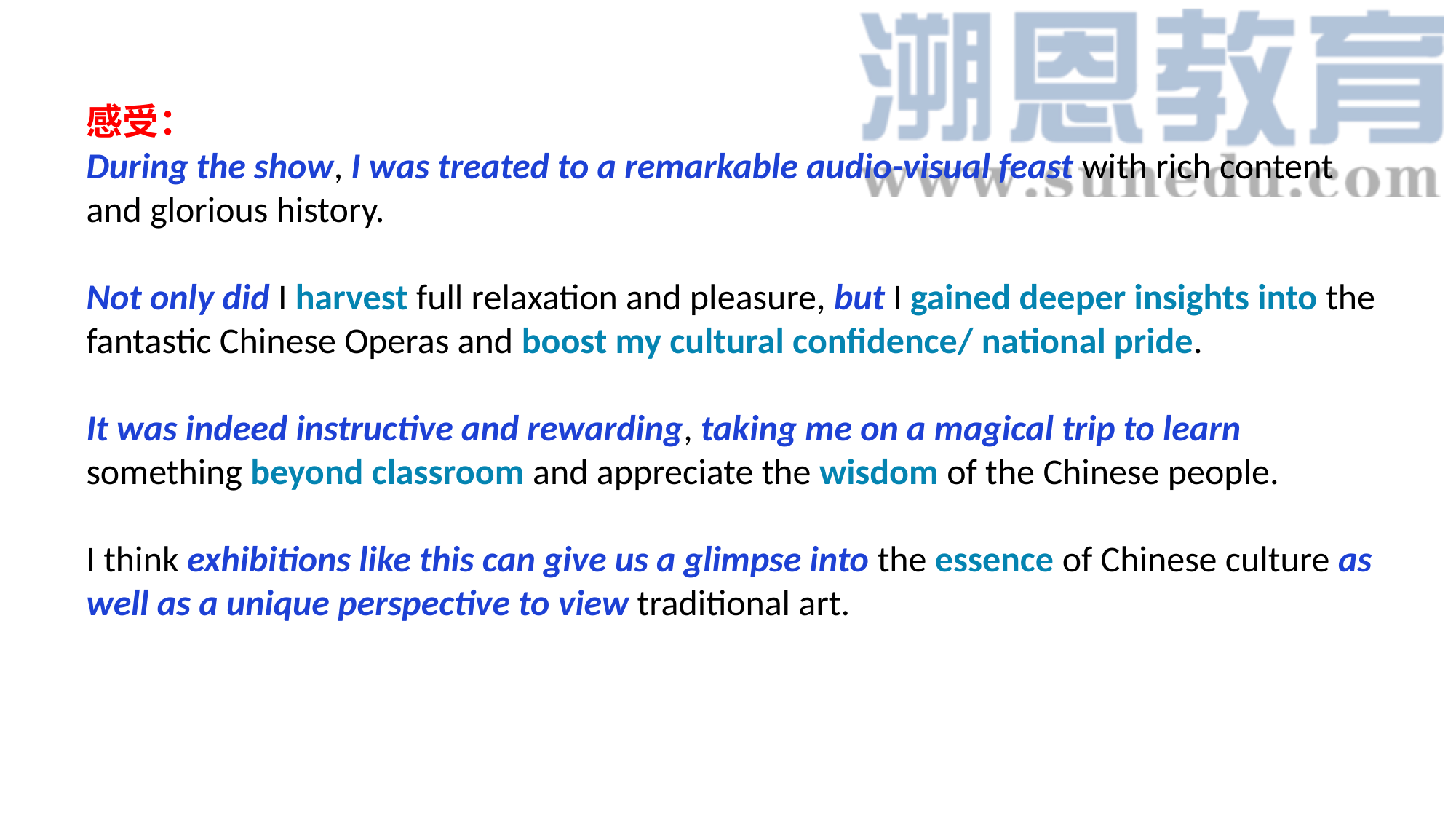

感受：
During the show, I was treated to a remarkable audio-visual feast with rich content and glorious history.

Not only did I harvest full relaxation and pleasure, but I gained deeper insights into the fantastic Chinese Operas and boost my cultural confidence/ national pride.
It was indeed instructive and rewarding, taking me on a magical trip to learn something beyond classroom and appreciate the wisdom of the Chinese people.

I think exhibitions like this can give us a glimpse into the essence of Chinese culture as well as a unique perspective to view traditional art.